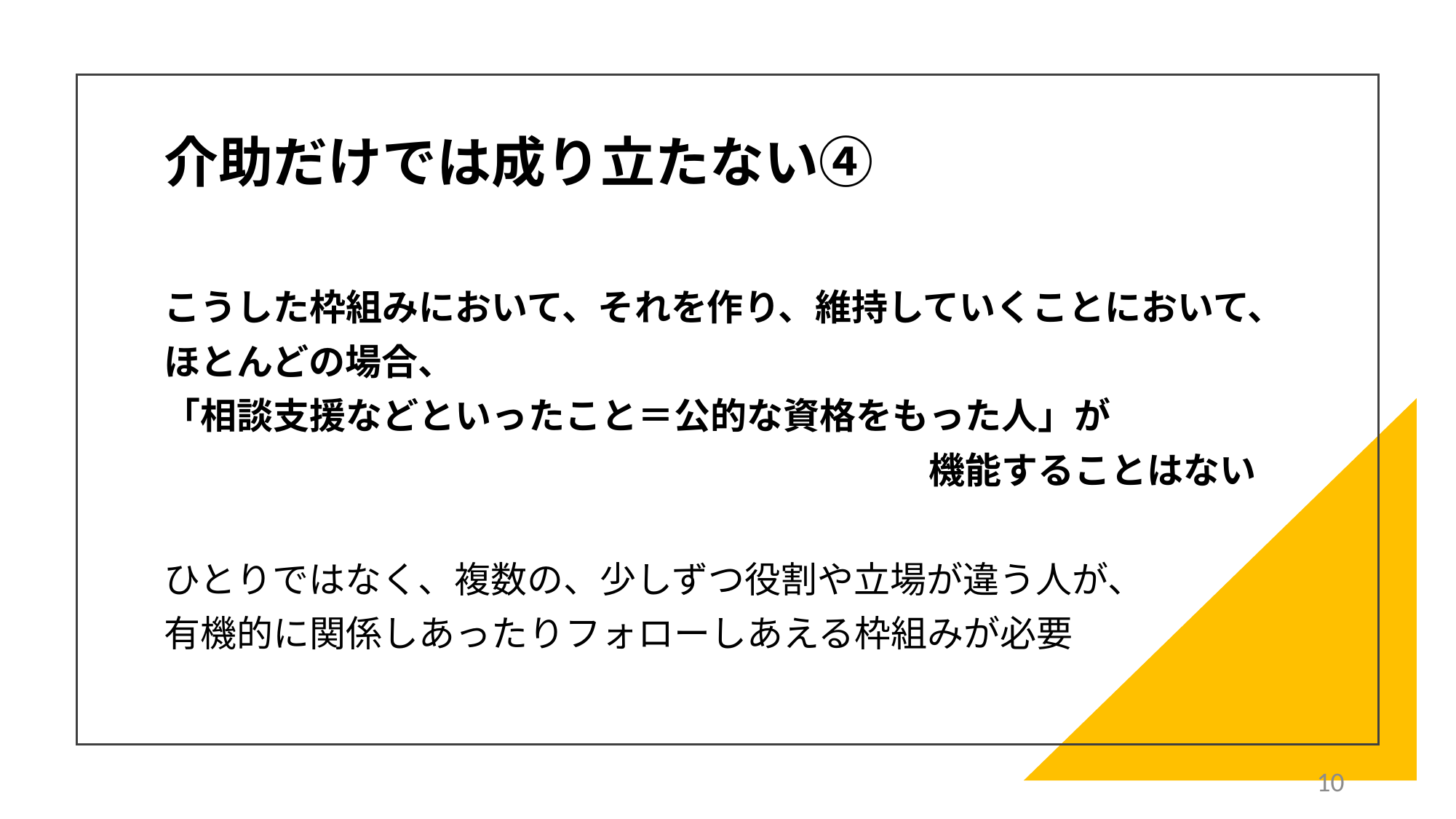

# 介助だけでは成り立たない④

こうした枠組みにおいて、それを作り、維持していくことにおいて、
ほとんどの場合、
「相談支援などといったこと＝公的な資格をもった人」が
　　　　　　　　　　　　　　　　　　　　　機能することはない

ひとりではなく、複数の、少しずつ役割や立場が違う人が、
有機的に関係しあったりフォローしあえる枠組みが必要

10